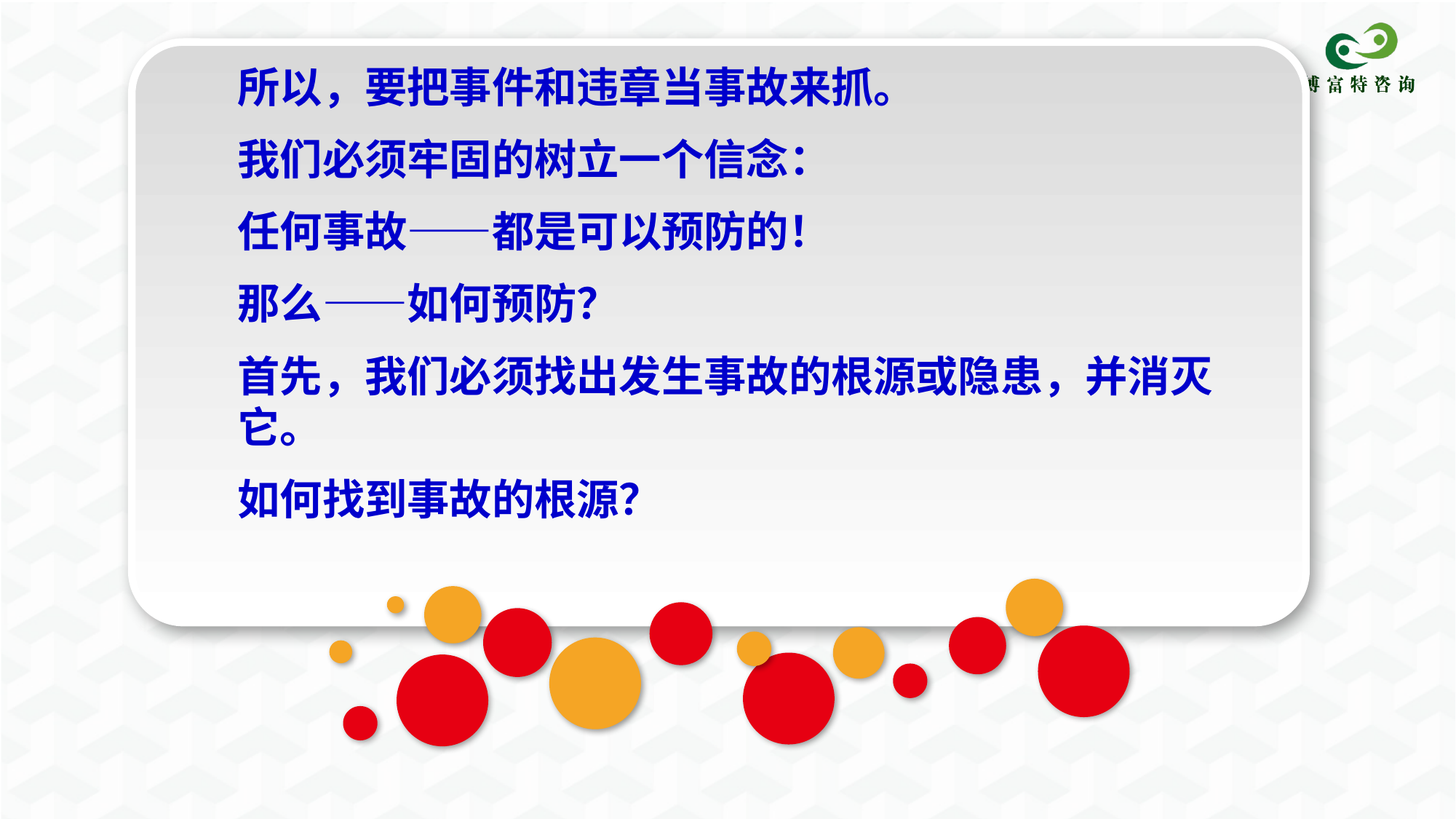

所以，要把事件和违章当事故来抓。
我们必须牢固的树立一个信念：
任何事故——都是可以预防的！
那么——如何预防？
首先，我们必须找出发生事故的根源或隐患，并消灭它。
如何找到事故的根源？